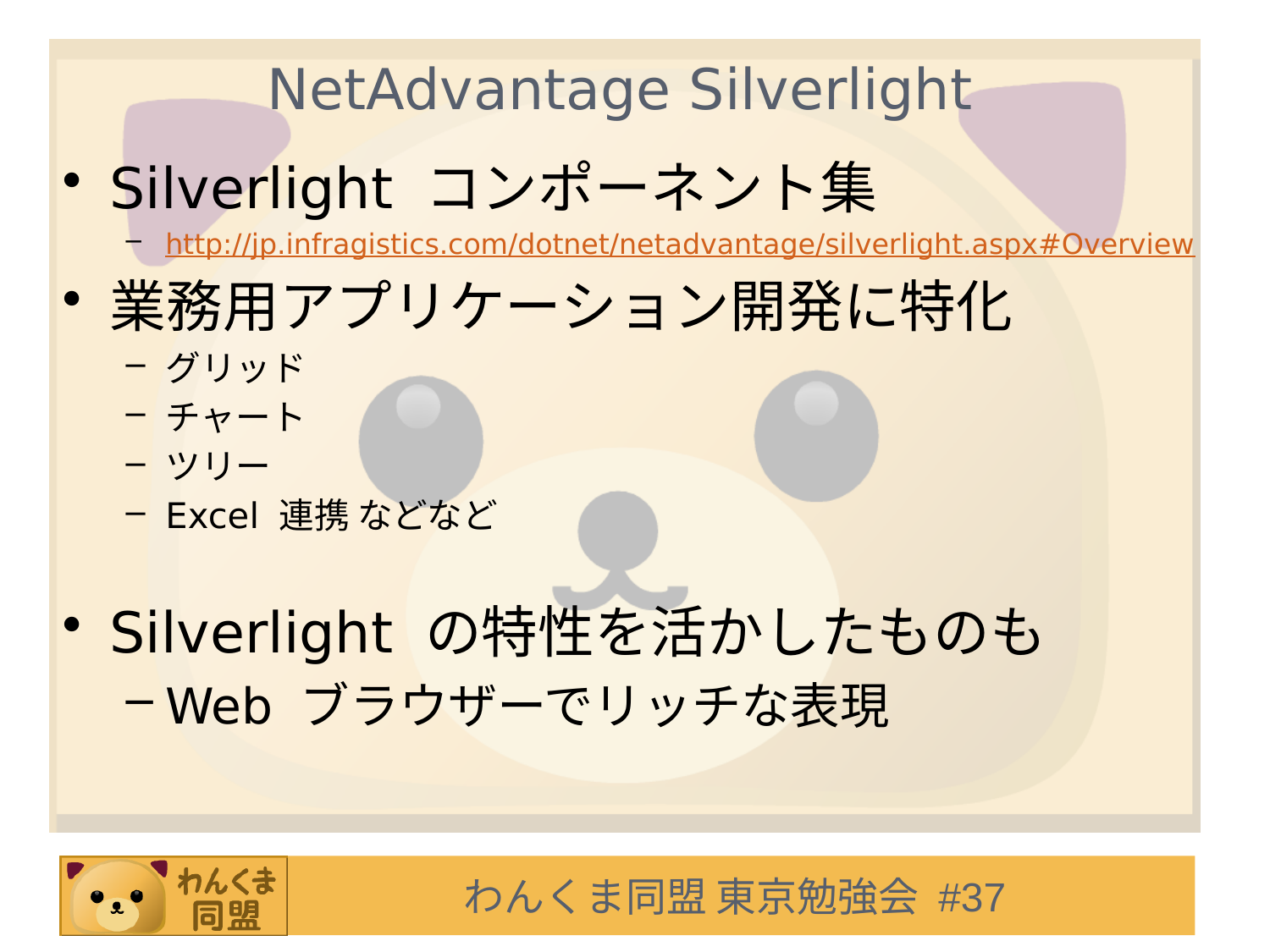

# NetAdvantage Silverlight
Silverlight コンポーネント集
http://jp.infragistics.com/dotnet/netadvantage/silverlight.aspx#Overview
業務用アプリケーション開発に特化
グリッド
チャート
ツリー
Excel 連携 などなど

Silverlight の特性を活かしたものも
Web ブラウザーでリッチな表現